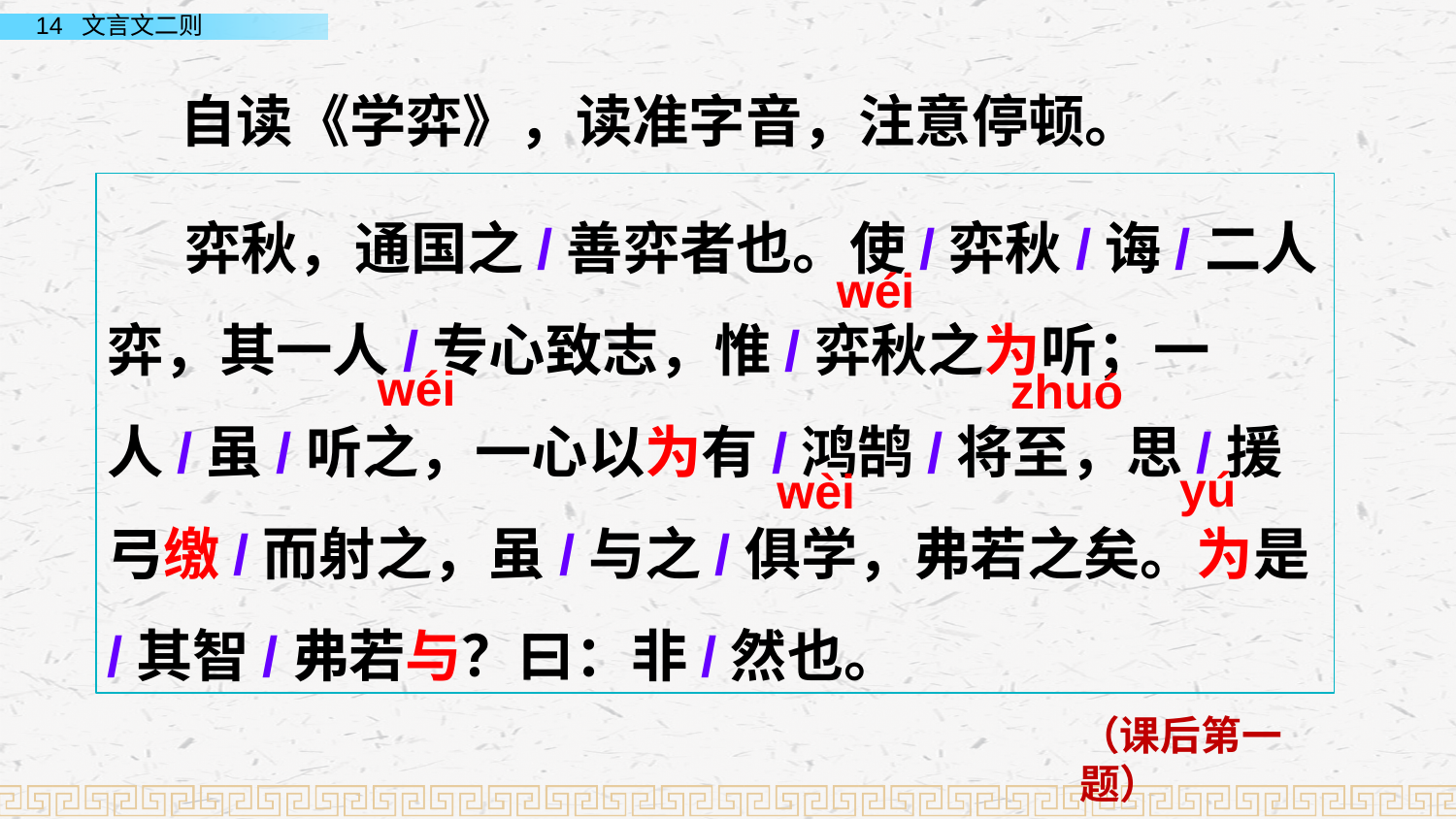

自读《学弈》，读准字音，注意停顿。
     弈秋，通国之/善弈者也。使/弈秋/诲/二人弈，其一人/专心致志，惟/弈秋之为听；一人/虽/听之，一心以为有/鸿鹄/将至，思/援弓缴/而射之，虽/与之/俱学，弗若之矣。为是/其智/弗若与？曰：非/然也。
wéi
wéi
zhuó
yú
wèi
（课后第一题）